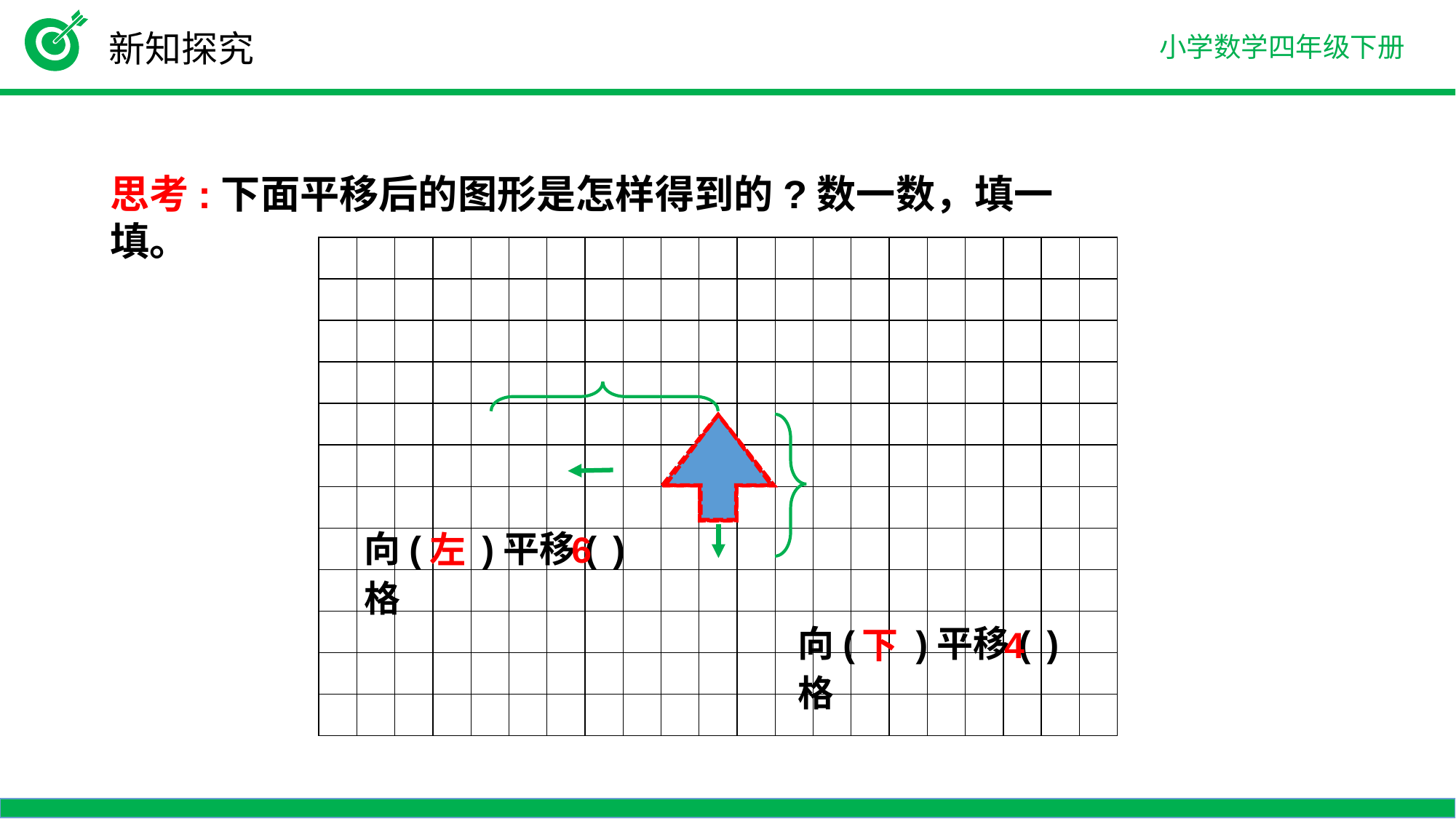

新知探究
思考:下面平移后的图形是怎样得到的?数一数，填一填。
|  |  |  |  |  |  |  |  |  |  |  |  |  |  |  |  |  |  |  |  |  |
| --- | --- | --- | --- | --- | --- | --- | --- | --- | --- | --- | --- | --- | --- | --- | --- | --- | --- | --- | --- | --- |
|  |  |  |  |  |  |  |  |  |  |  |  |  |  |  |  |  |  |  |  |  |
|  |  |  |  |  |  |  |  |  |  |  |  |  |  |  |  |  |  |  |  |  |
|  |  |  |  |  |  |  |  |  |  |  |  |  |  |  |  |  |  |  |  |  |
|  |  |  |  |  |  |  |  |  |  |  |  |  |  |  |  |  |  |  |  |  |
|  |  |  |  |  |  |  |  |  |  |  |  |  |  |  |  |  |  |  |  |  |
|  |  |  |  |  |  |  |  |  |  |  |  |  |  |  |  |  |  |  |  |  |
|  |  |  |  |  |  |  |  |  |  |  |  |  |  |  |  |  |  |  |  |  |
|  |  |  |  |  |  |  |  |  |  |  |  |  |  |  |  |  |  |  |  |  |
|  |  |  |  |  |  |  |  |  |  |  |  |  |  |  |  |  |  |  |  |  |
|  |  |  |  |  |  |  |  |  |  |  |  |  |  |  |  |  |  |  |  |  |
|  |  |  |  |  |  |  |  |  |  |  |  |  |  |  |  |  |  |  |  |  |

向(      )平移(  )格
6
左
向(      )平移(  )格
下
4